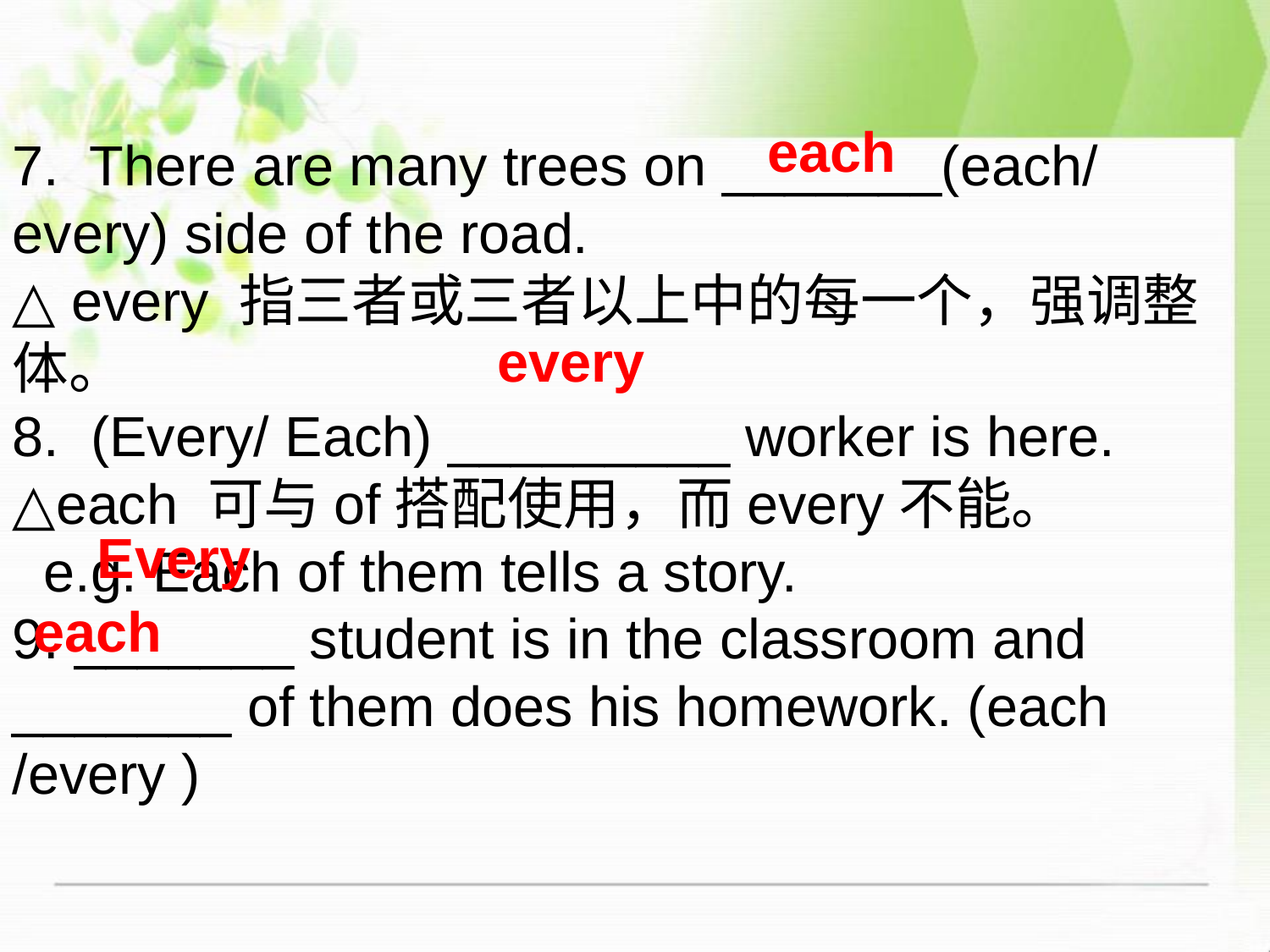

each
7.  There are many trees on _______(each/ every) side of the road.
△ every 指三者或三者以上中的每一个，强调整体。
8.  (Every/ Each) _________ worker is here.
△each 可与of搭配使用，而every不能。
  e.g. Each of them tells a story.
9. _______ student is in the classroom and _______ of them does his homework. (each /every )
every
Every
each